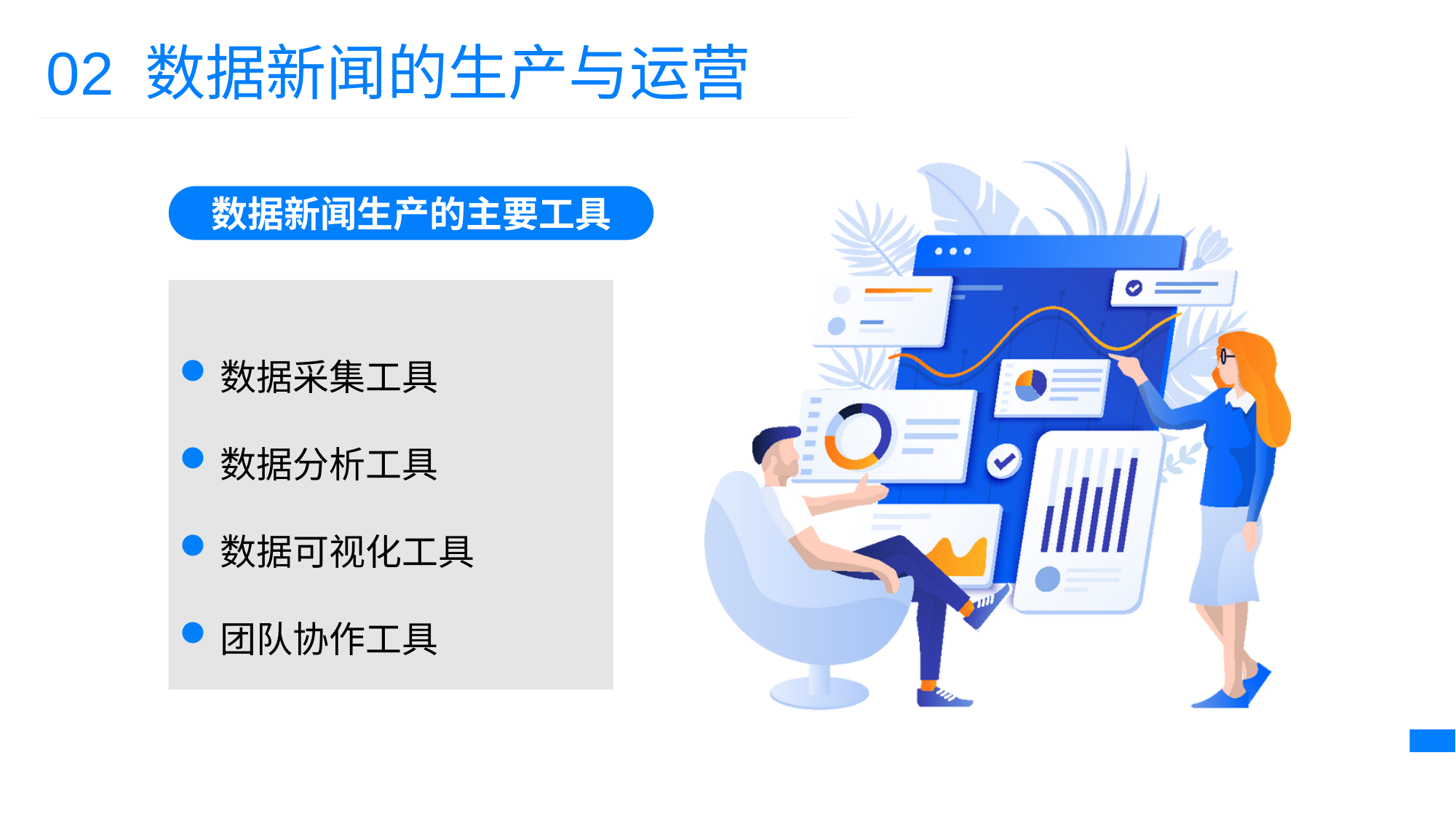

02 数据新闻的生产与运营

数据新闻生产的主要工具
数据采集工具
数据分析工具
数据可视化工具
团队协作工具